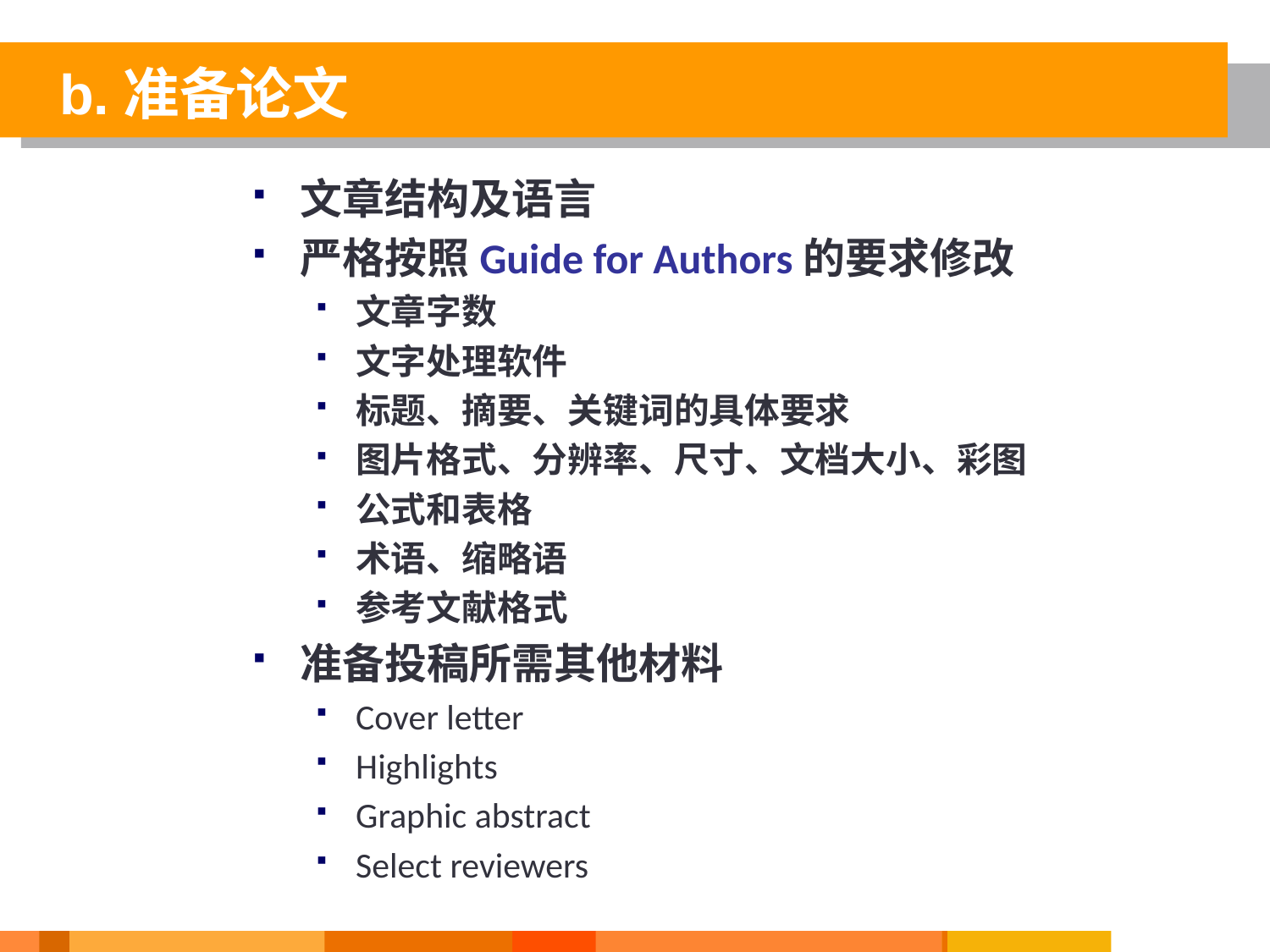

b.准备论文
文章结构及语言
严格按照Guide for Authors的要求修改
文章字数
文字处理软件
标题、摘要、关键词的具体要求
图片格式、分辨率、尺寸、文档大小、彩图
公式和表格
术语、缩略语
参考文献格式
准备投稿所需其他材料
Cover letter
Highlights
Graphic abstract
Select reviewers